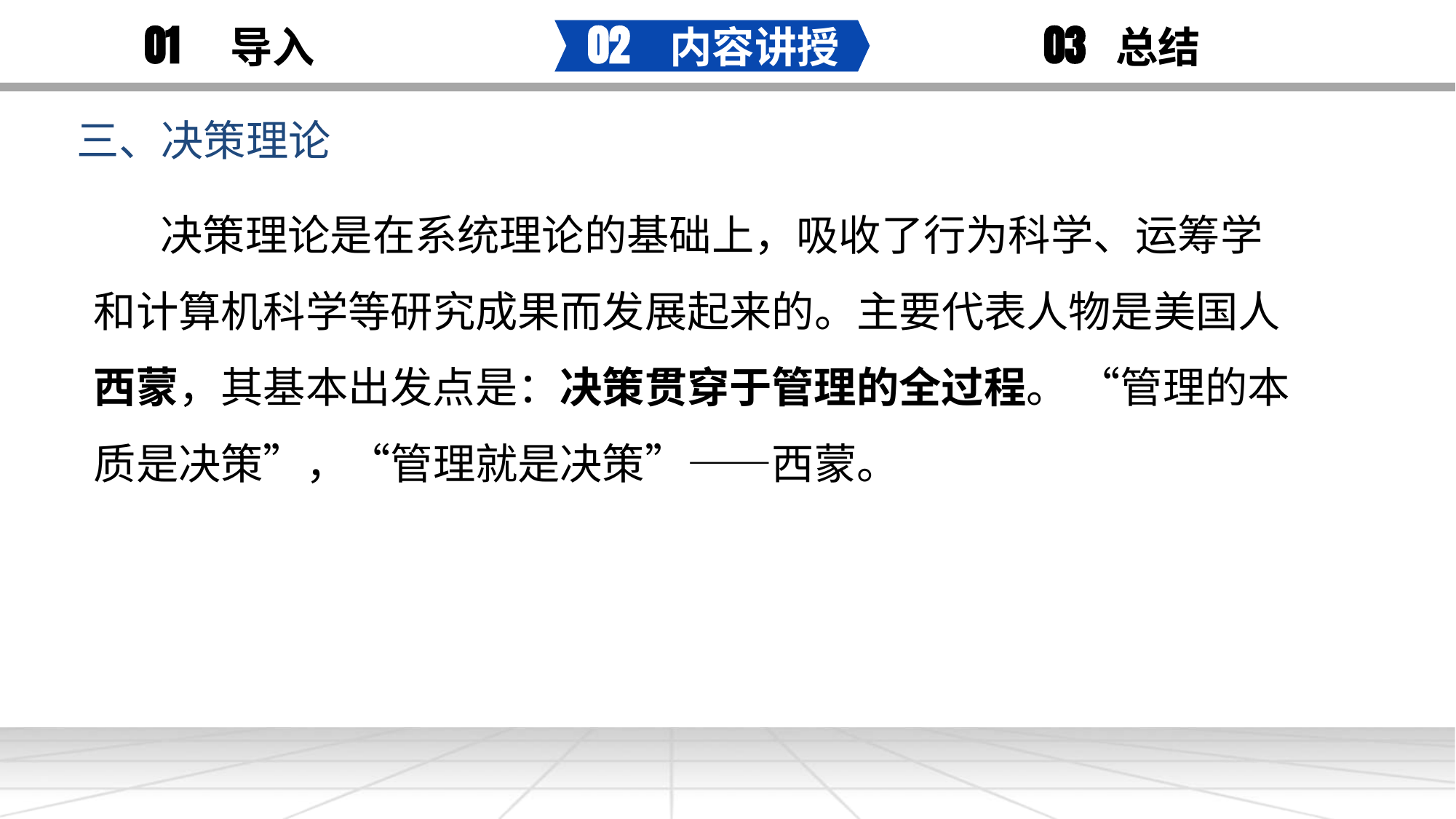

02   内容讲授
03  总结
01    导入

三、决策理论
添加
标题
      决策理论是在系统理论的基础上，吸收了行为科学、运筹学和计算机科学等研究成果而发展起来的。主要代表人物是美国人西蒙，其基本出发点是：决策贯穿于管理的全过程。 “管理的本质是决策”，“管理就是决策”——西蒙。